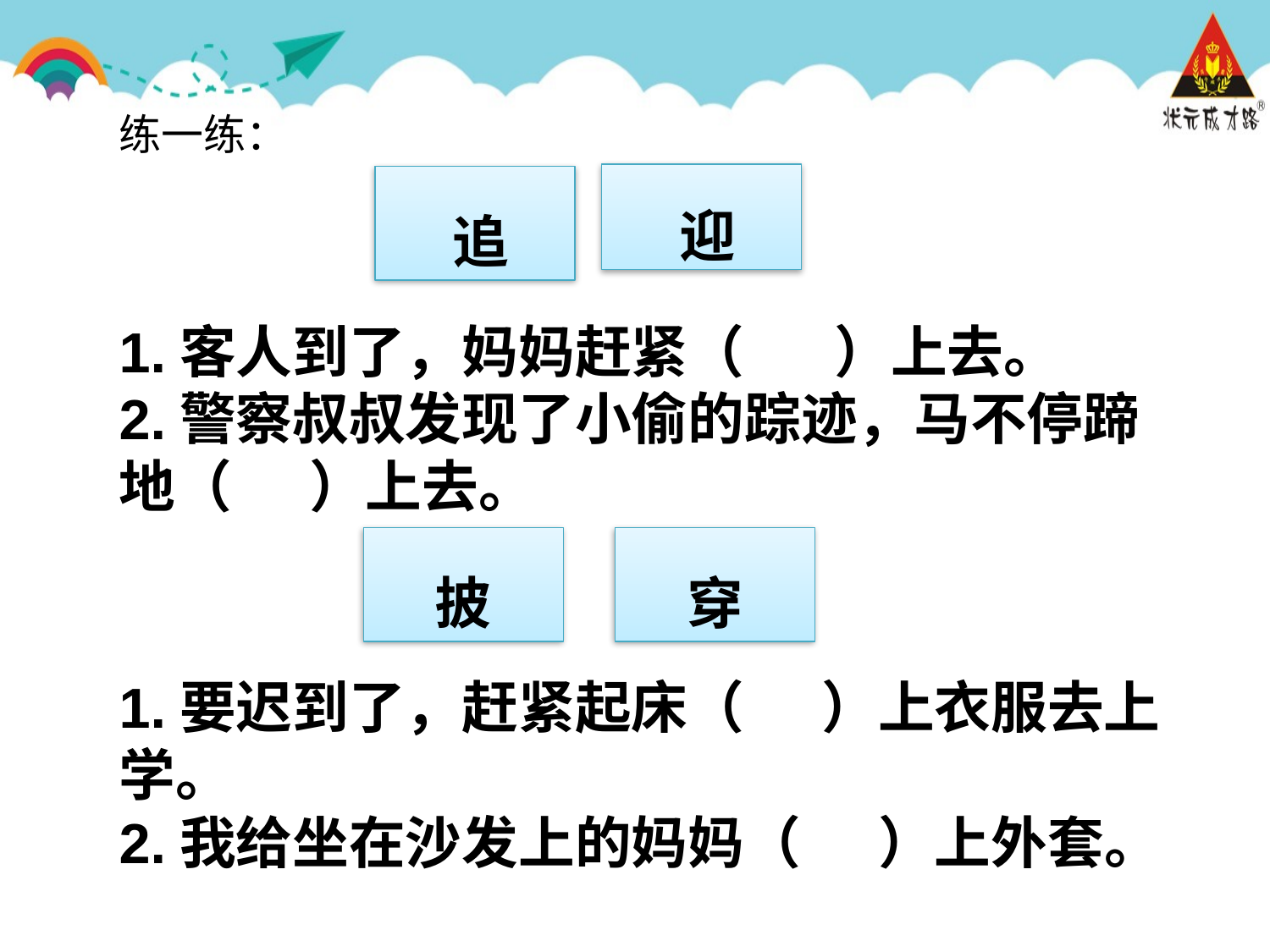

练一练：
    迎
    追
1.客人到了，妈妈赶紧（       ）上去。
2.警察叔叔发现了小偷的踪迹，马不停蹄地（      ）上去。
披
穿
1.要迟到了，赶紧起床（      ）上衣服去上学。
2.我给坐在沙发上的妈妈（      ）上外套。